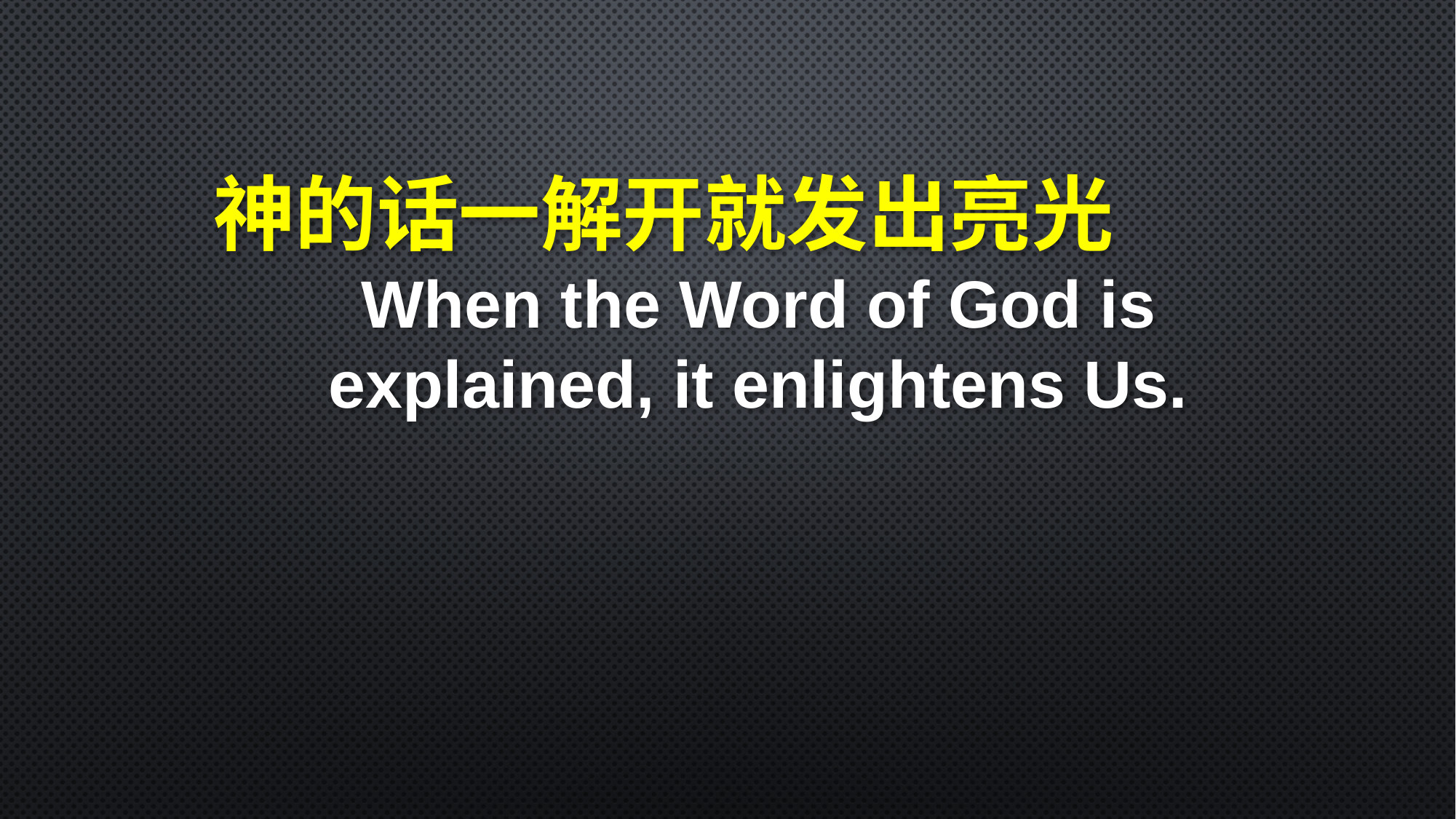

神的话一解开就发出亮光
When the Word of God is explained, it enlightens Us.